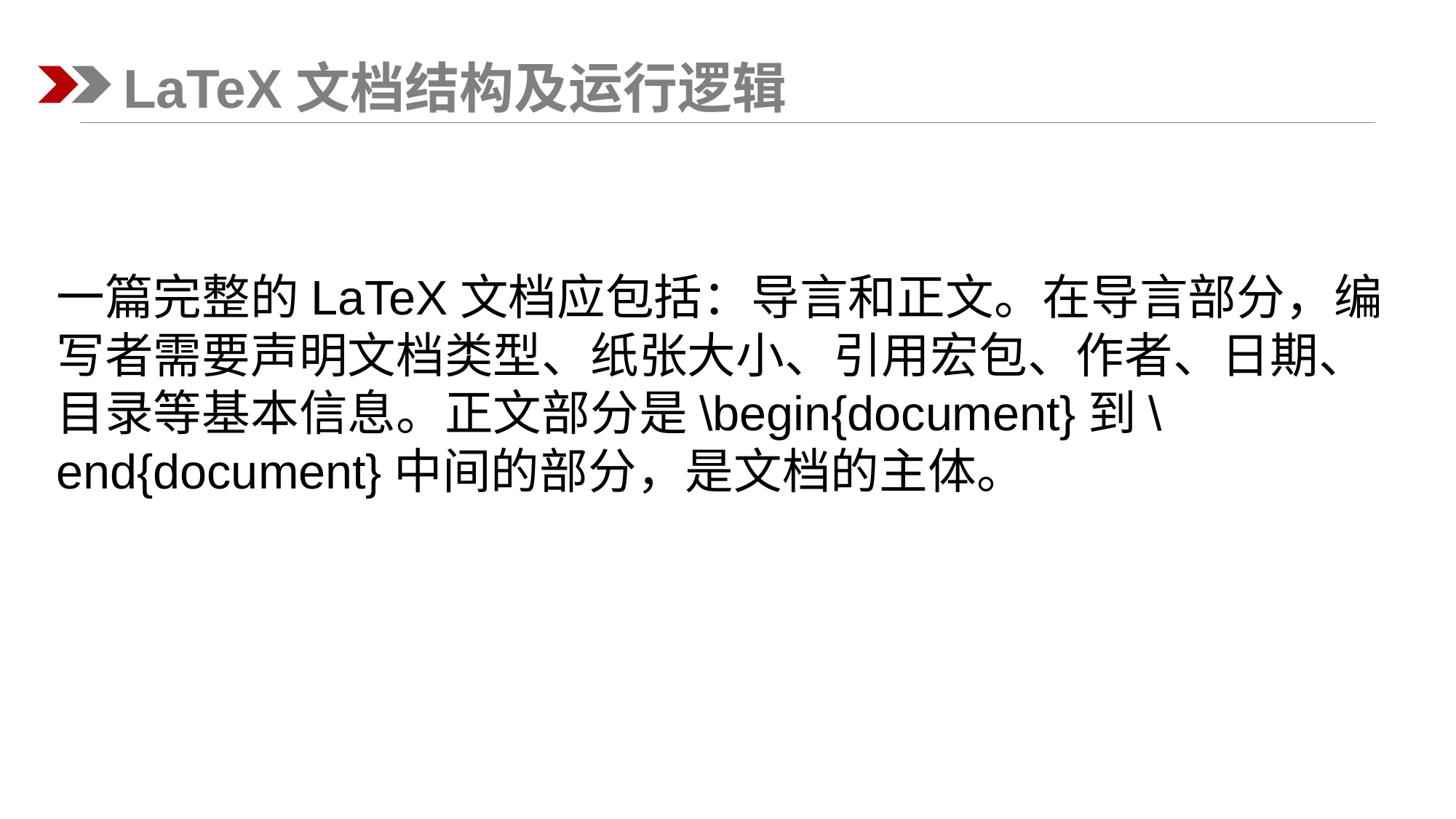

LaTeX文档结构及运行逻辑
一篇完整的LaTeX文档应包括：导言和正文。在导言部分，编写者需要声明文档类型、纸张大小、引用宏包、作者、日期、目录等基本信息。正文部分是\begin{document}到\end{document}中间的部分，是文档的主体。